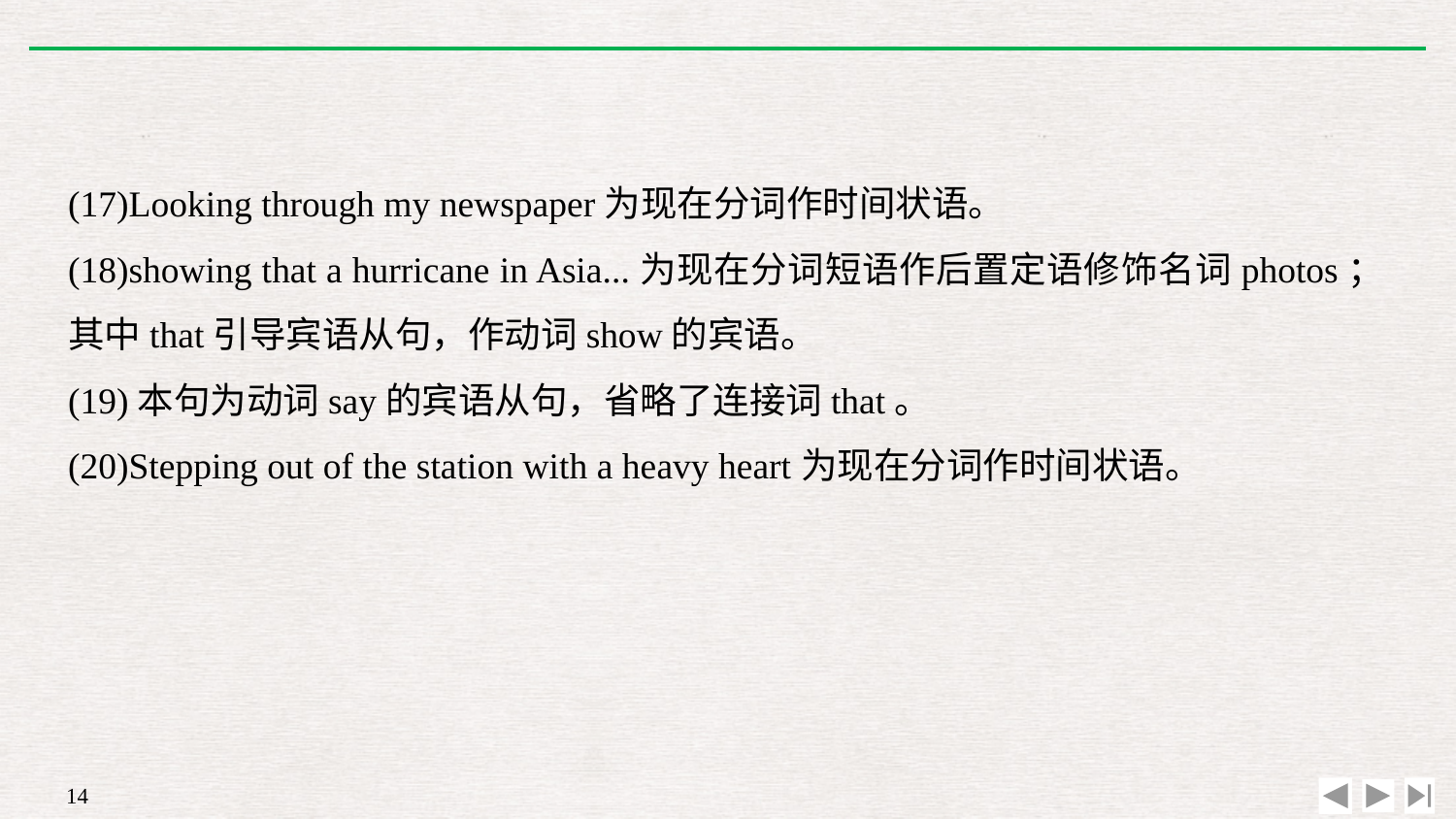

(17)Looking through my newspaper为现在分词作时间状语。
(18)showing that a hurricane in Asia...为现在分词短语作后置定语修饰名词photos；其中that引导宾语从句，作动词show的宾语。
(19)本句为动词say的宾语从句，省略了连接词that。
(20)Stepping out of the station with a heavy heart为现在分词作时间状语。